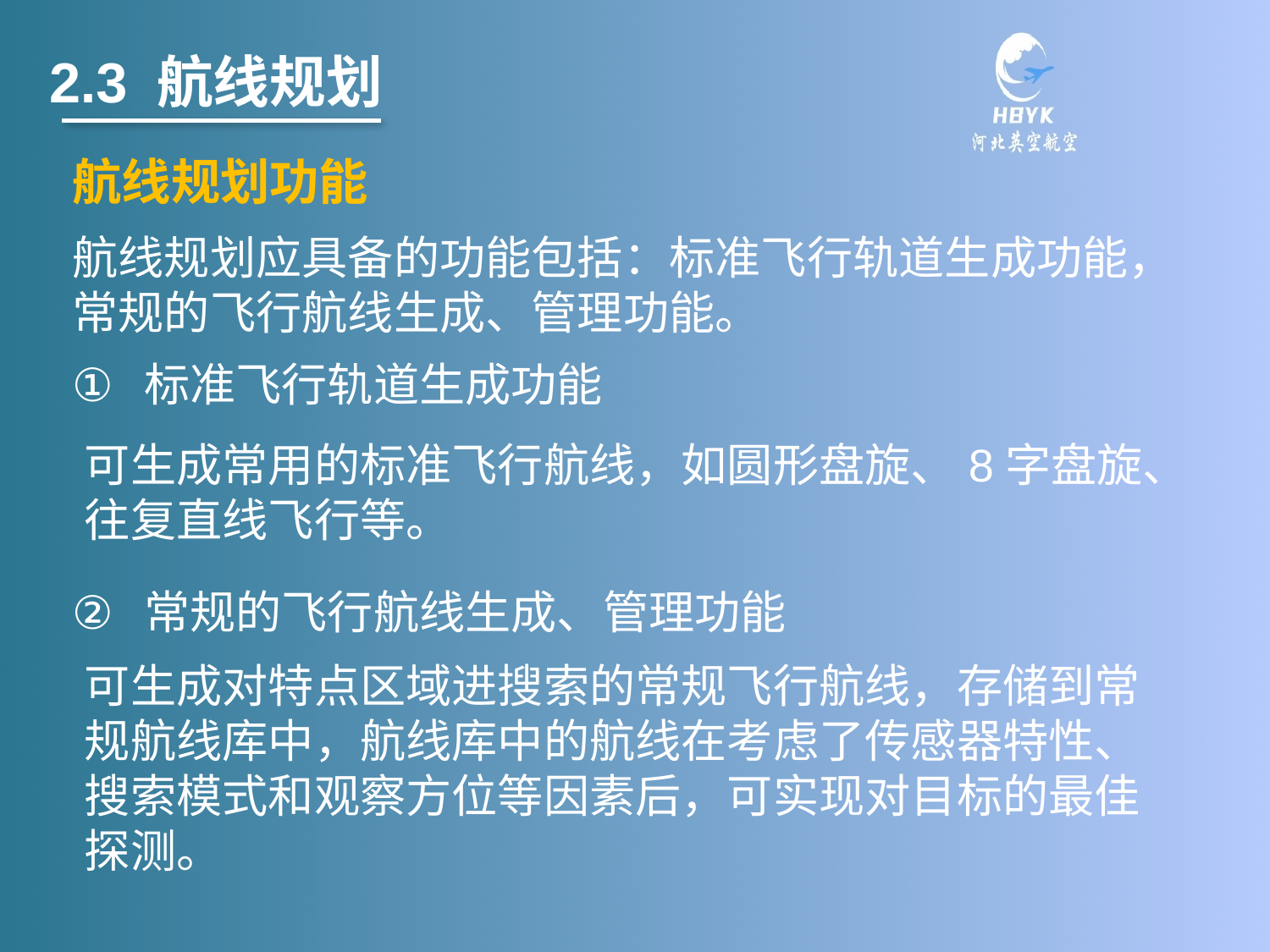

2.3 航线规划

航线规划功能
航线规划应具备的功能包括：标准飞行轨道生成功能，常规的飞行航线生成、管理功能。
标准飞行轨道生成功能
可生成常用的标准飞行航线，如圆形盘旋、8字盘旋、往复直线飞行等。
常规的飞行航线生成、管理功能
可生成对特点区域进搜索的常规飞行航线，存储到常规航线库中，航线库中的航线在考虑了传感器特性、搜索模式和观察方位等因素后，可实现对目标的最佳探测。